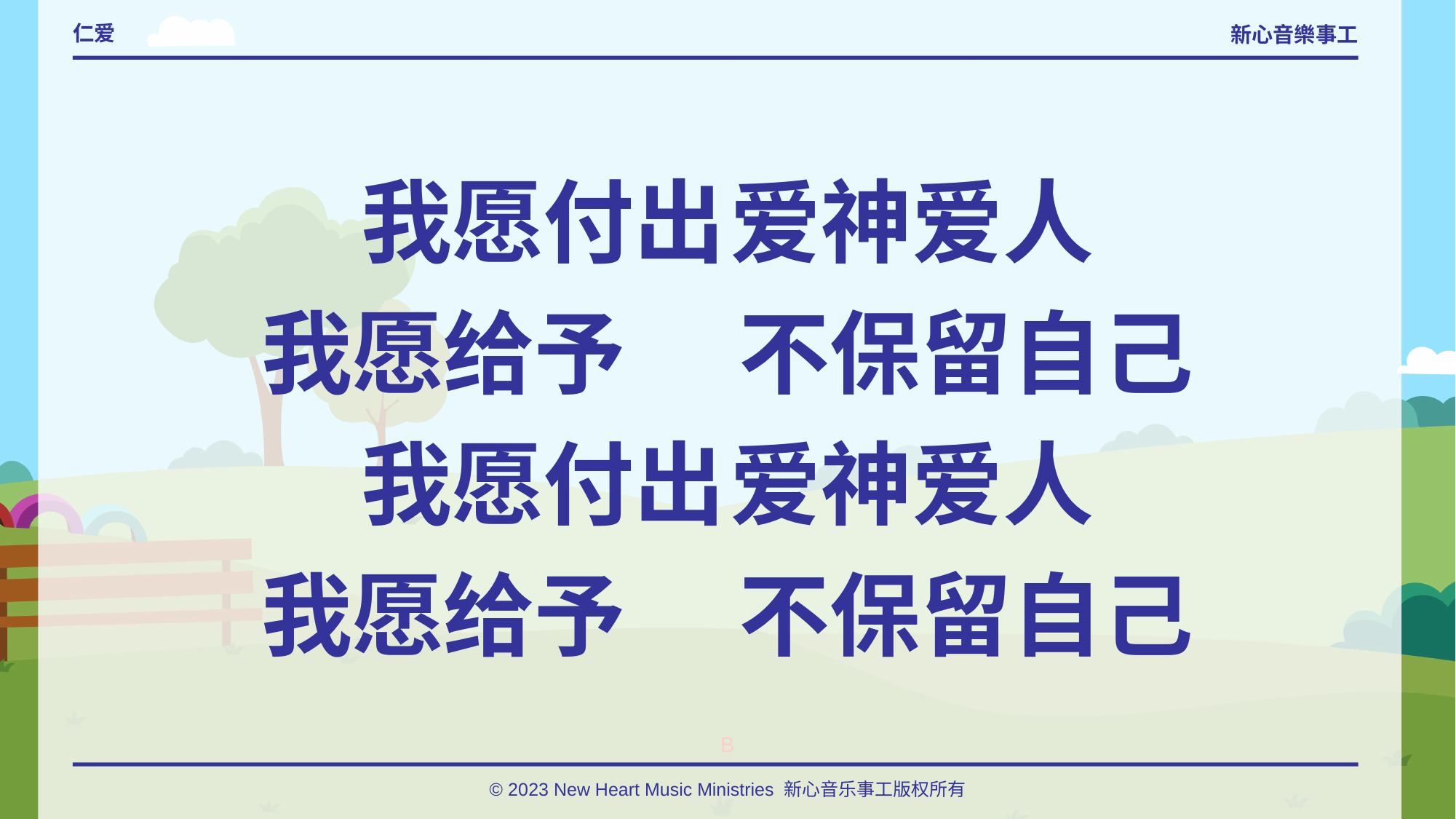

# 仁爱
我愿付出	爱神爱人
我愿给予 	不保留自己
我愿付出	爱神爱人
我愿给予 	不保留自己
B
© 2023 New Heart Music Ministries 新心音乐事工版权所有